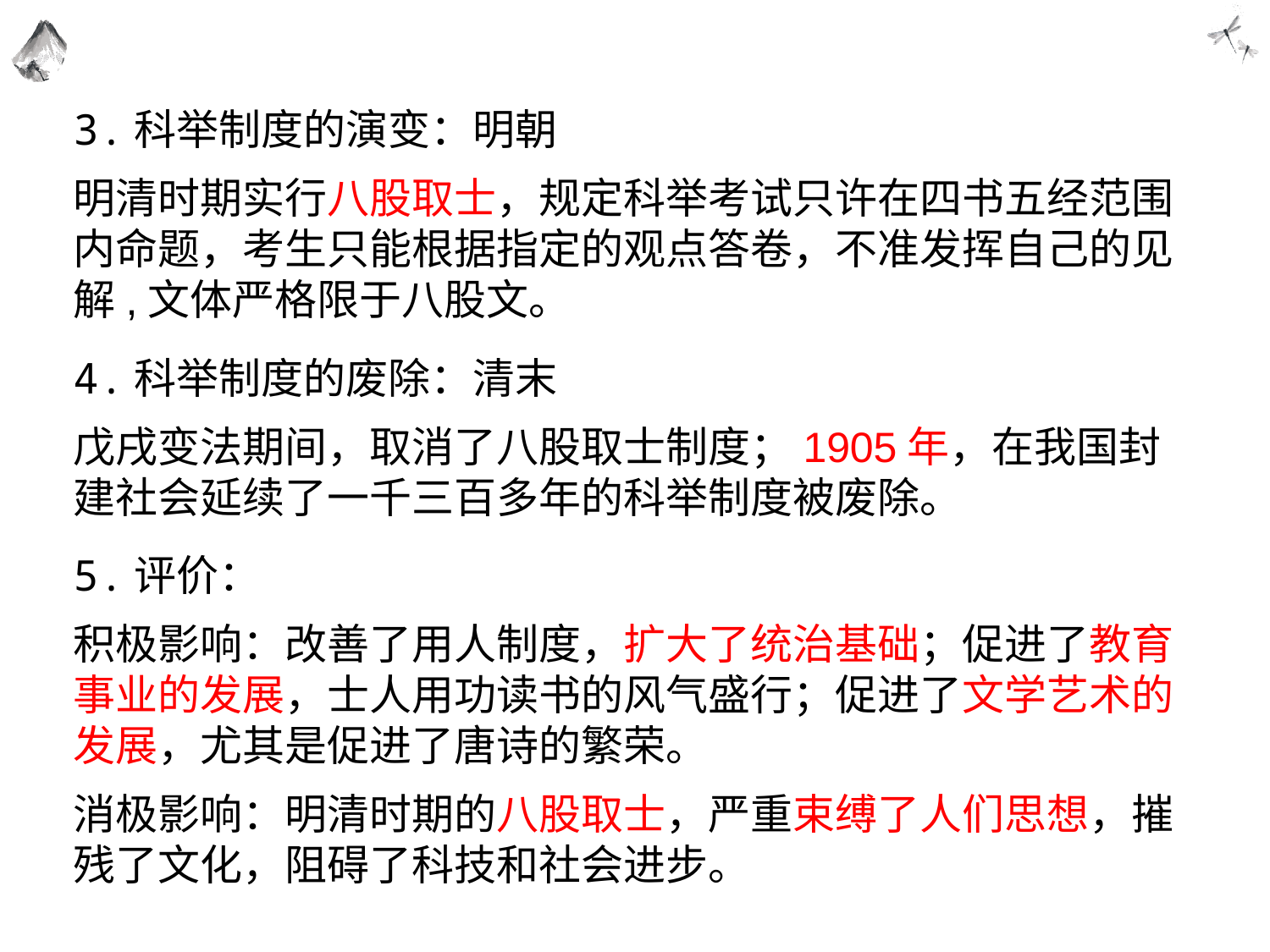

3.科举制度的演变：明朝
明清时期实行八股取士，规定科举考试只许在四书五经范围内命题，考生只能根据指定的观点答卷，不准发挥自己的见解,文体严格限于八股文。
4.科举制度的废除：清末
戊戌变法期间，取消了八股取士制度；1905年，在我国封建社会延续了一千三百多年的科举制度被废除。
5.评价：
积极影响：改善了用人制度，扩大了统治基础；促进了教育事业的发展，士人用功读书的风气盛行；促进了文学艺术的发展，尤其是促进了唐诗的繁荣。
消极影响：明清时期的八股取士，严重束缚了人们思想，摧残了文化，阻碍了科技和社会进步。